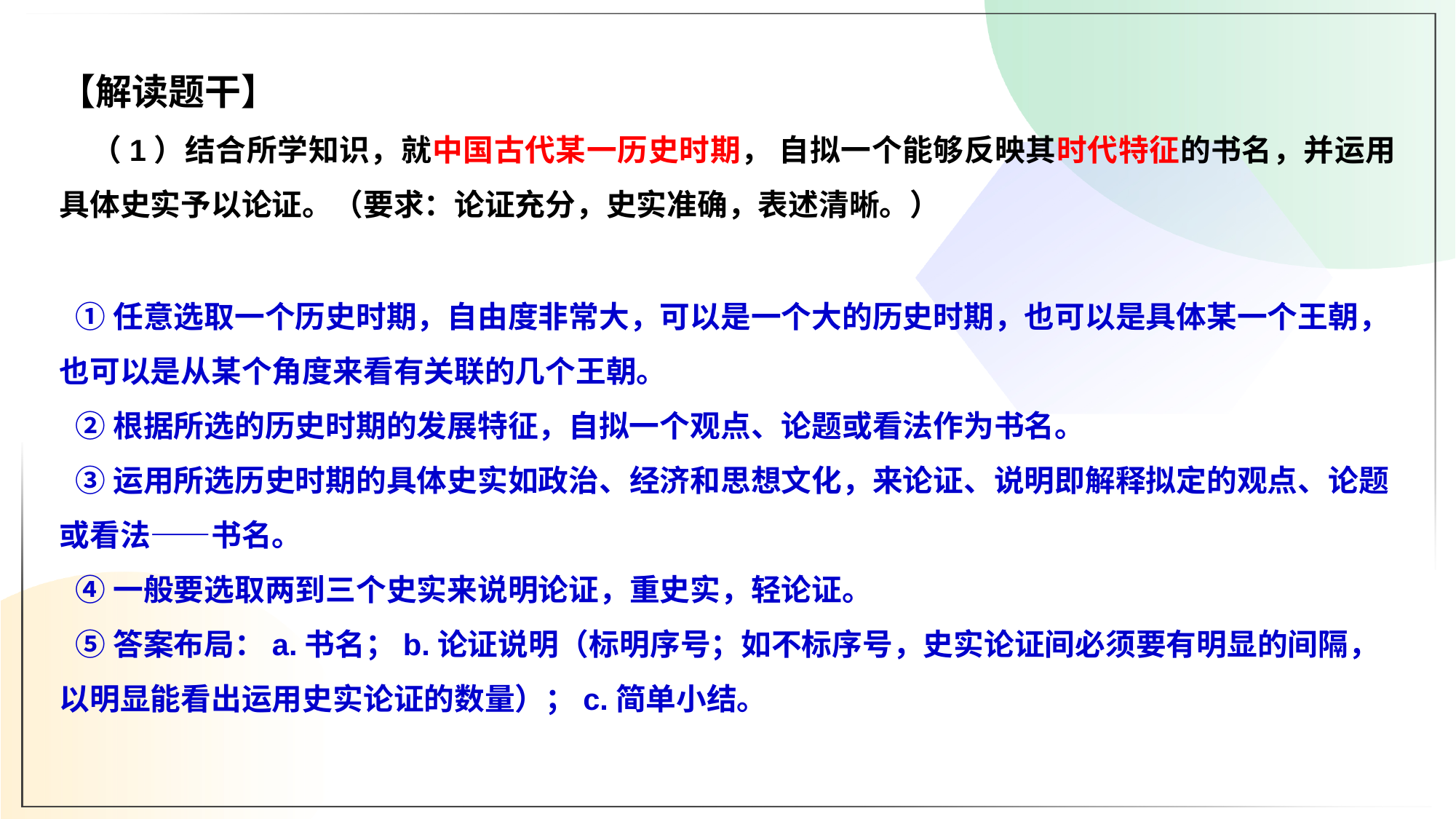

【解读题干】
（1）结合所学知识，就中国古代某一历史时期， 自拟一个能够反映其时代特征的书名，并运用具体史实予以论证。（要求：论证充分，史实准确，表述清晰。）
①任意选取一个历史时期，自由度非常大，可以是一个大的历史时期，也可以是具体某一个王朝，也可以是从某个角度来看有关联的几个王朝。
②根据所选的历史时期的发展特征，自拟一个观点、论题或看法作为书名。
③运用所选历史时期的具体史实如政治、经济和思想文化，来论证、说明即解释拟定的观点、论题或看法——书名。
④一般要选取两到三个史实来说明论证，重史实，轻论证。
⑤答案布局：a.书名；b.论证说明（标明序号；如不标序号，史实论证间必须要有明显的间隔，以明显能看出运用史实论证的数量）；c.简单小结。